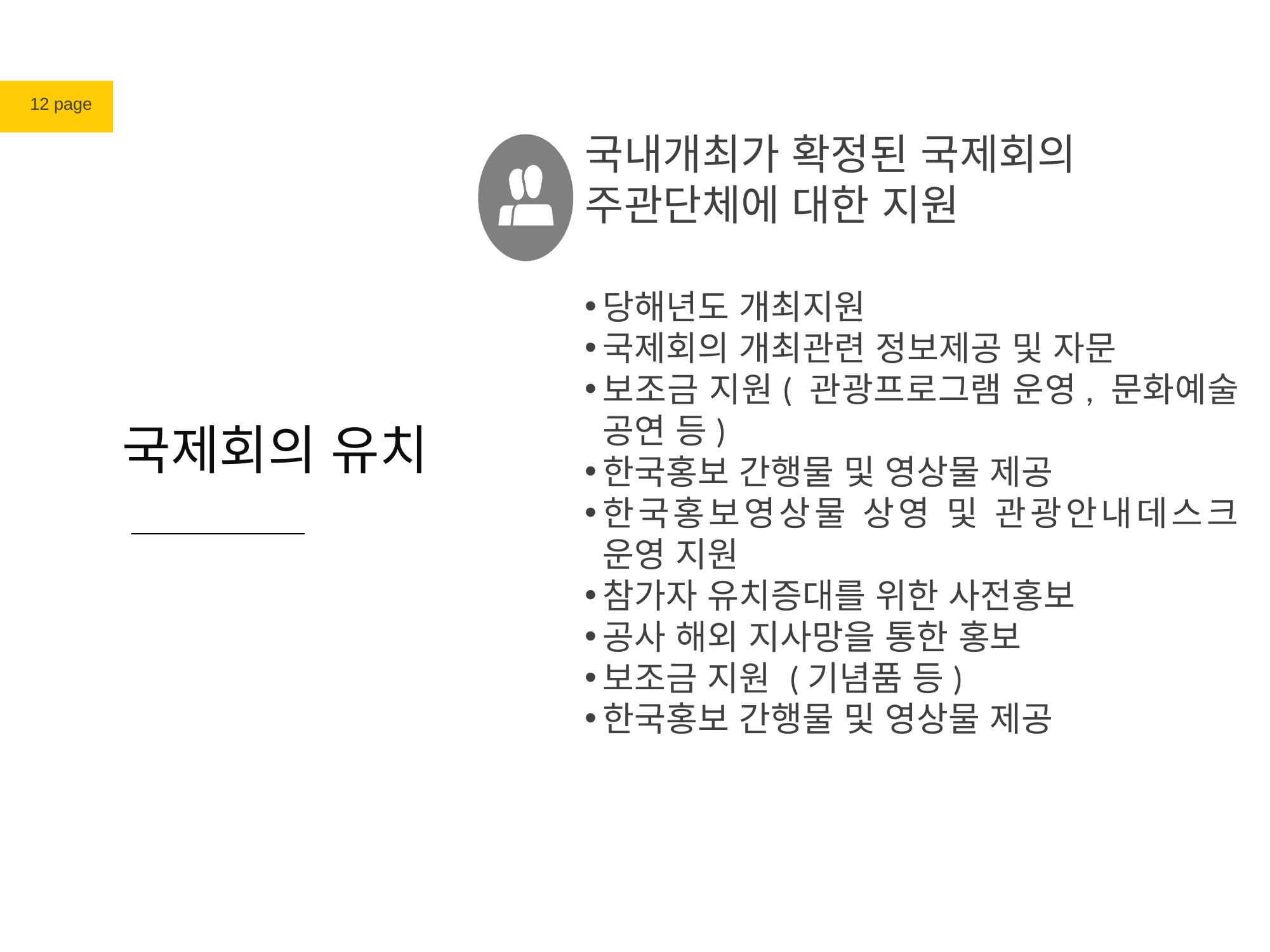

12 page

국내개최가 확정된 국제회의 주관단체에 대한 지원
당해년도 개최지원
국제회의 개최관련 정보제공 및 자문
보조금 지원( 관광프로그램 운영, 문화예술 공연 등)
한국홍보 간행물 및 영상물 제공
한국홍보영상물 상영 및 관광안내데스크 운영 지원
참가자 유치증대를 위한 사전홍보
공사 해외 지사망을 통한 홍보
보조금 지원 (기념품 등)
한국홍보 간행물 및 영상물 제공

국제회의 유치